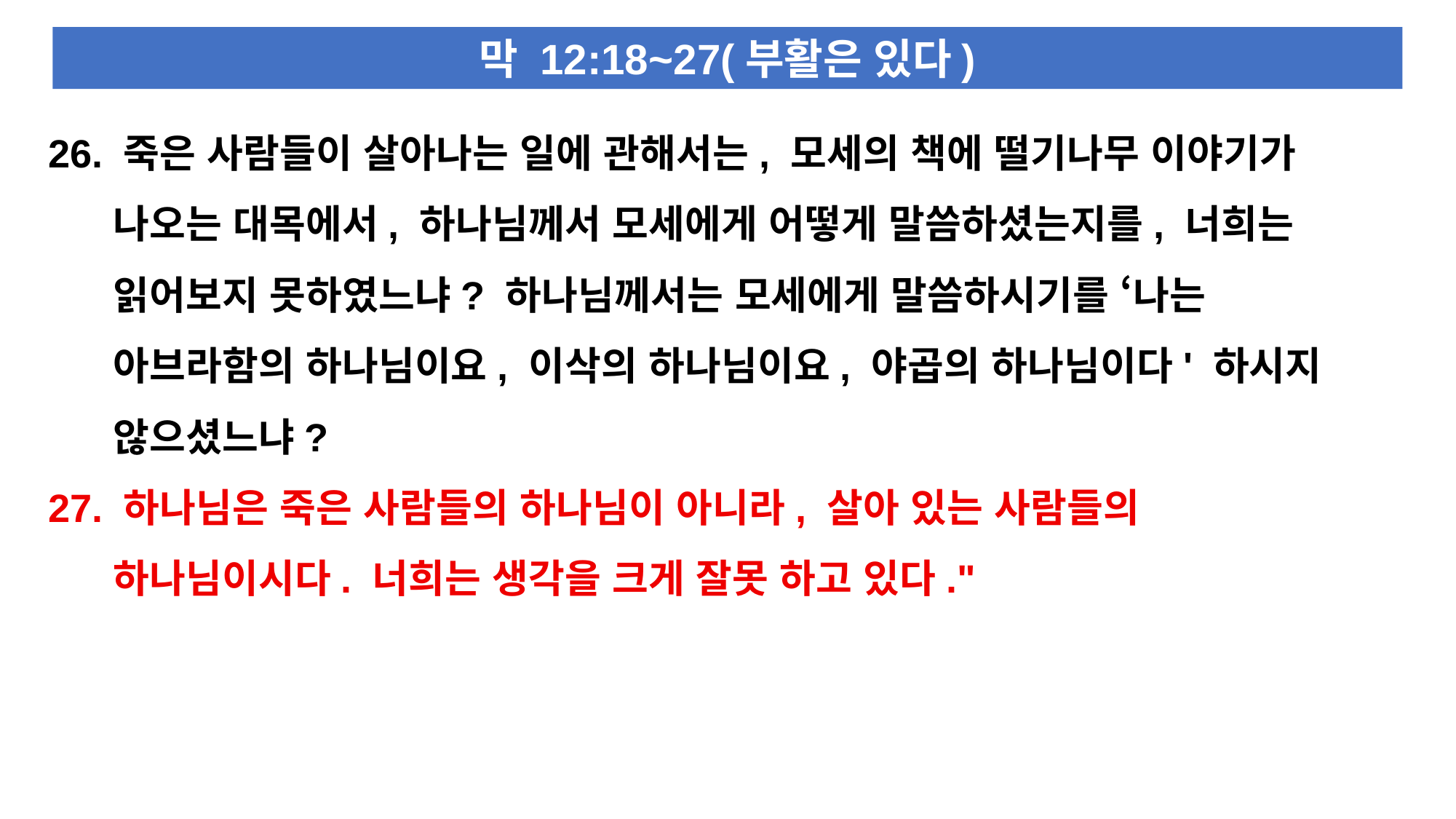

막 12:18~27(부활은 있다)
26. 죽은 사람들이 살아나는 일에 관해서는, 모세의 책에 떨기나무 이야기가
     나오는 대목에서, 하나님께서 모세에게 어떻게 말씀하셨는지를, 너희는
     읽어보지 못하였느냐? 하나님께서는 모세에게 말씀하시기를 ‘나는
     아브라함의 하나님이요, 이삭의 하나님이요, 야곱의 하나님이다' 하시지
     않으셨느냐?
27. 하나님은 죽은 사람들의 하나님이 아니라, 살아 있는 사람들의
     하나님이시다. 너희는 생각을 크게 잘못 하고 있다."